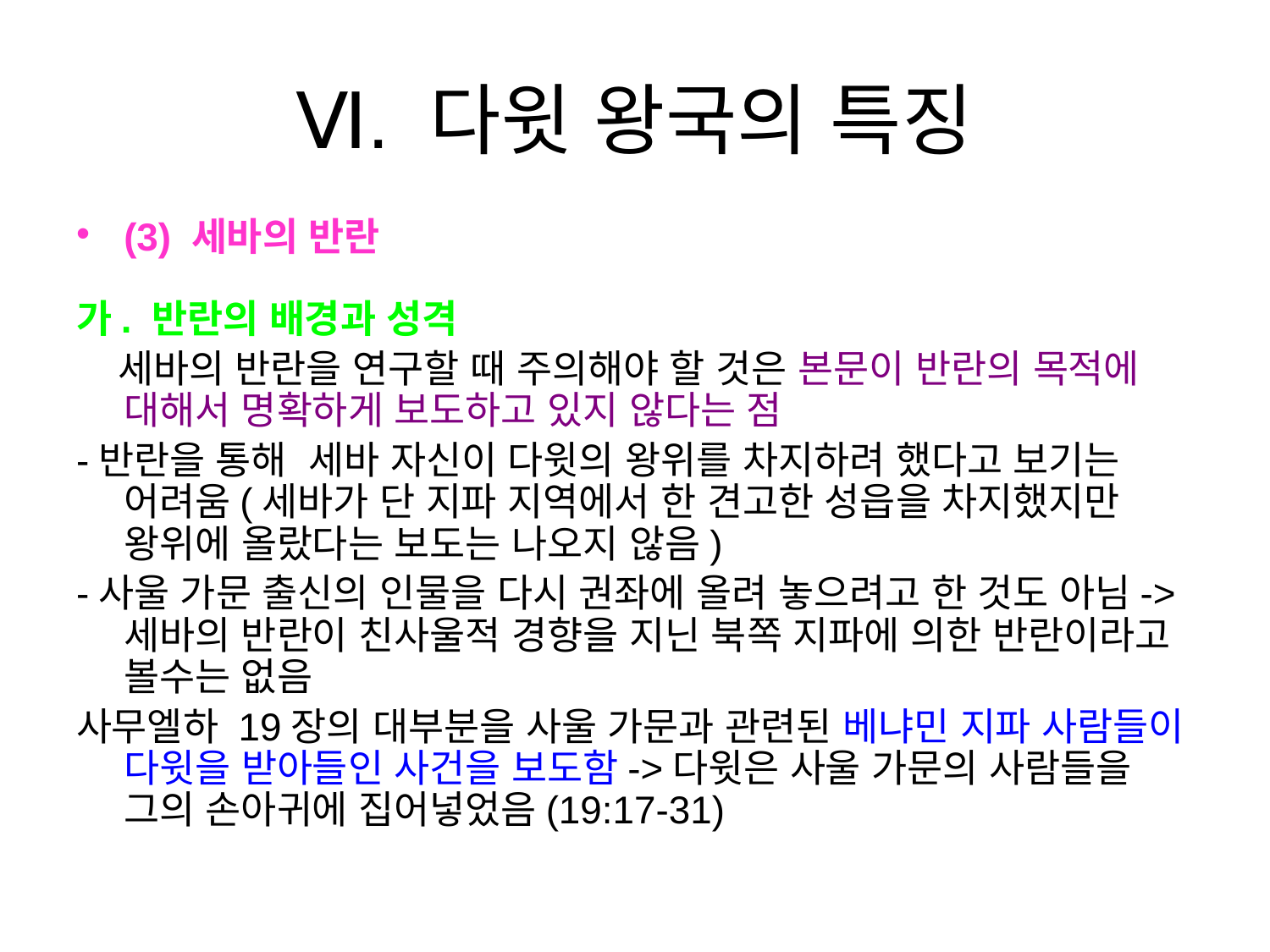

# Ⅵ. 다윗 왕국의 특징
(3) 세바의 반란

가. 반란의 배경과 성격
   세바의 반란을 연구할 때 주의해야 할 것은 본문이 반란의 목적에 대해서 명확하게 보도하고 있지 않다는 점
-반란을 통해  세바 자신이 다윗의 왕위를 차지하려 했다고 보기는 어려움(세바가 단 지파 지역에서 한 견고한 성읍을 차지했지만 왕위에 올랐다는 보도는 나오지 않음)
-사울 가문 출신의 인물을 다시 권좌에 올려 놓으려고 한 것도 아님->세바의 반란이 친사울적 경향을 지닌 북쪽 지파에 의한 반란이라고 볼수는 없음
사무엘하 19장의 대부분을 사울 가문과 관련된 베냐민 지파 사람들이 다윗을 받아들인 사건을 보도함->다윗은 사울 가문의 사람들을 그의 손아귀에 집어넣었음(19:17-31)